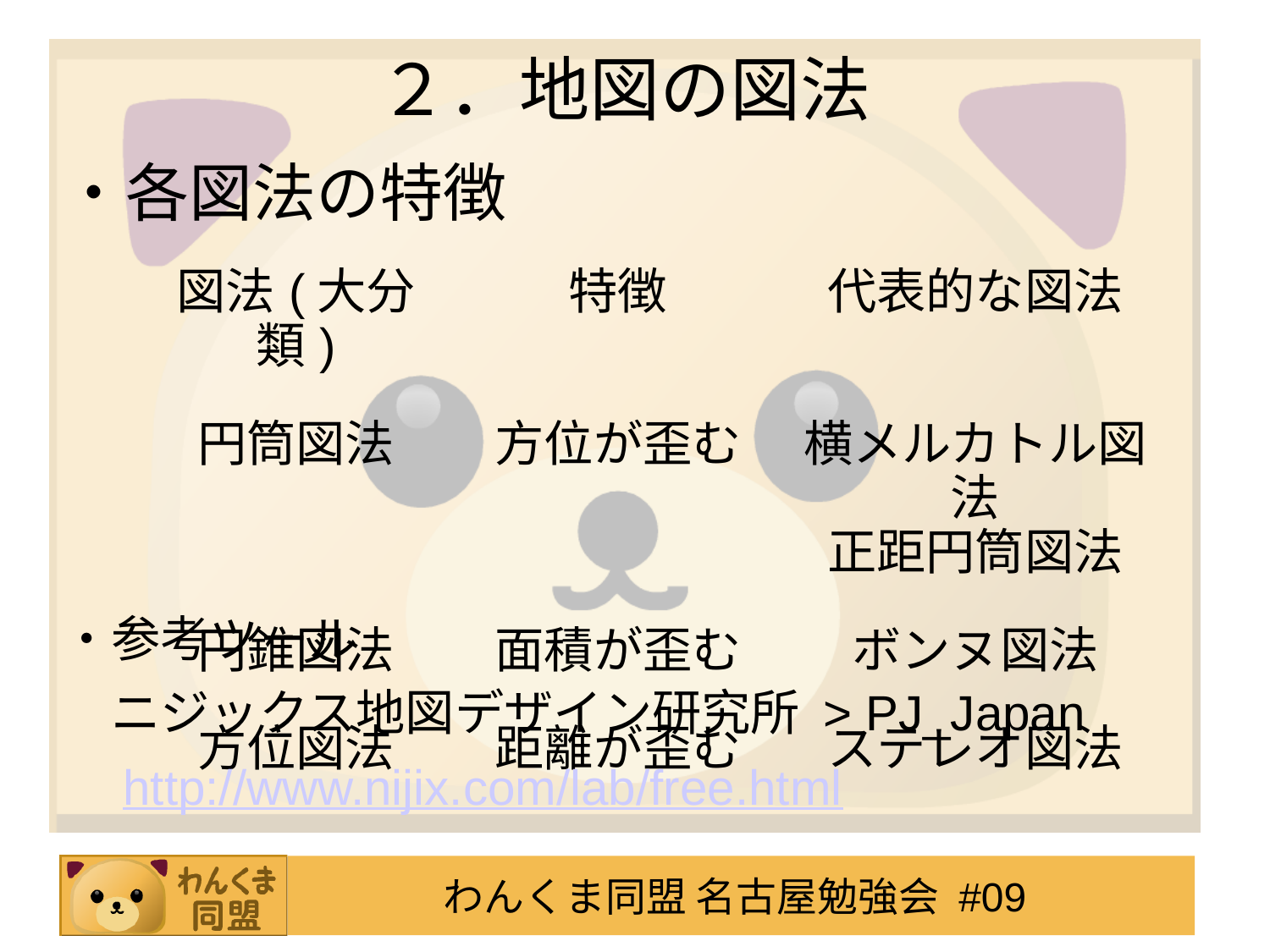

# ２．地図の図法
・各図法の特徴
| 図法(大分類) | 特徴 | 代表的な図法 |
| --- | --- | --- |
| 円筒図法 | 方位が歪む | 横メルカトル図法 正距円筒図法 |
| 円錐図法 | 面積が歪む | ボンヌ図法 |
| 方位図法 | 距離が歪む | ステレオ図法 |
・参考ツール
　ニジックス地図デザイン研究所 > PJ_Japan
　http://www.nijix.com/lab/free.html